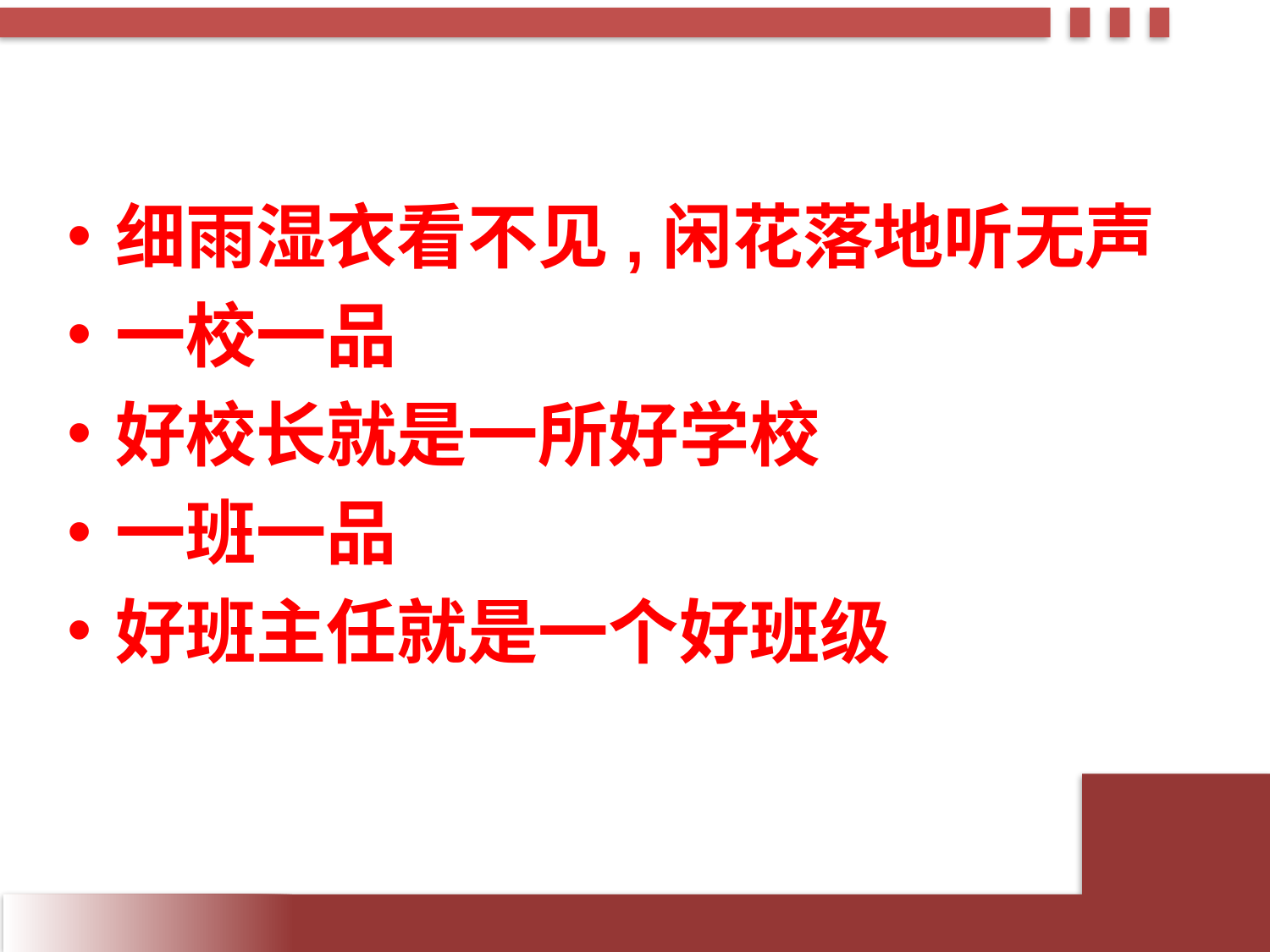

#
细雨湿衣看不见,闲花落地听无声
一校一品
好校长就是一所好学校
一班一品
好班主任就是一个好班级